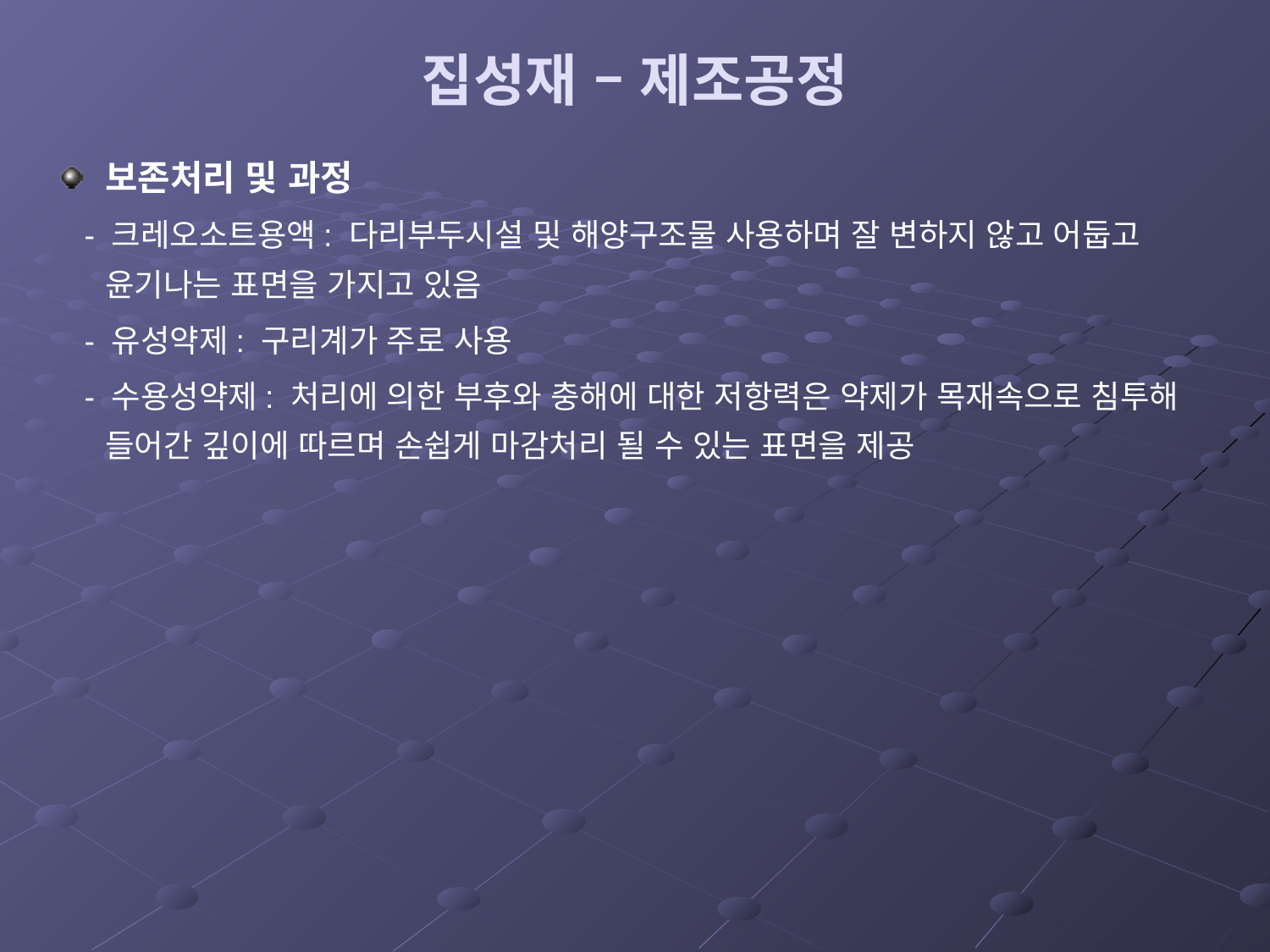

# 집성재 – 제조공정
보존처리 및 과정
   - 크레오소트용액: 다리부두시설 및 해양구조물 사용하며 잘 변하지 않고 어둡고 윤기나는 표면을 가지고 있음
   - 유성약제: 구리계가 주로 사용
   - 수용성약제: 처리에 의한 부후와 충해에 대한 저항력은 약제가 목재속으로 침투해 들어간 깊이에 따르며 손쉽게 마감처리 될 수 있는 표면을 제공